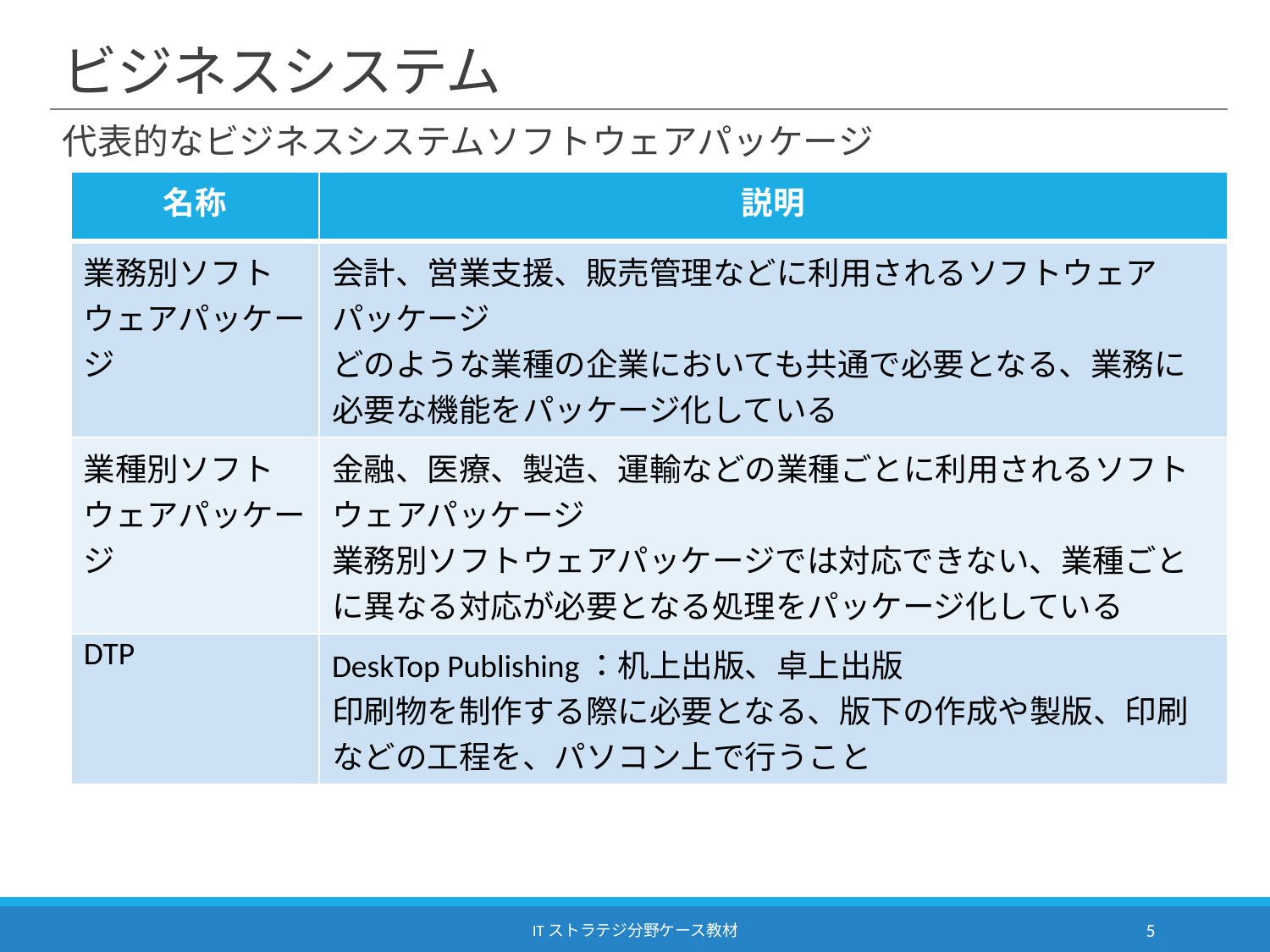

# ビジネスシステム
代表的なビジネスシステムソフトウェアパッケージ

| 名称 | 説明 |
| --- | --- |
| 業務別ソフトウェアパッケージ | 会計、営業支援、販売管理などに利用されるソフトウェアパッケージ どのような業種の企業においても共通で必要となる、業務に必要な機能をパッケージ化している |
| 業種別ソフトウェアパッケージ | 金融、医療、製造、運輸などの業種ごとに利用されるソフトウェアパッケージ 業務別ソフトウェアパッケージでは対応できない、業種ごとに異なる対応が必要となる処理をパッケージ化している |
| DTP | DeskTop Publishing：机上出版、卓上出版 印刷物を制作する際に必要となる、版下の作成や製版、印刷などの工程を、パソコン上で行うこと |
ITストラテジ分野ケース教材
5